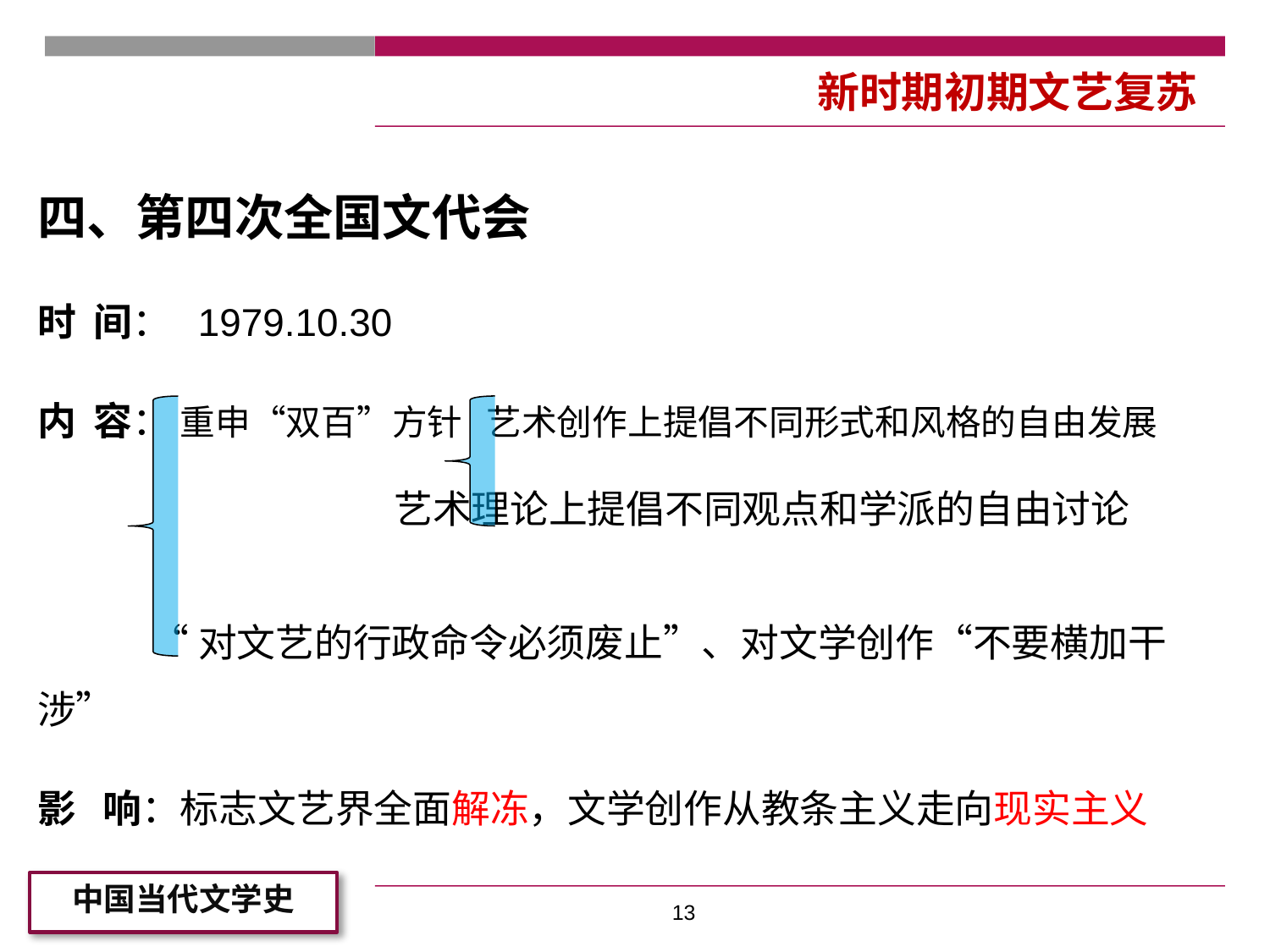

新时期初期文艺复苏
四、第四次全国文代会
时  间：  1979.10.30
内  容： 重申“双百”方针   艺术创作上提倡不同形式和风格的自由发展
                                        艺术理论上提倡不同观点和学派的自由讨论

             “对文艺的行政命令必须废止”、对文学创作“不要横加干涉”
影   响：标志文艺界全面解冻，文学创作从教条主义走向现实主义

13